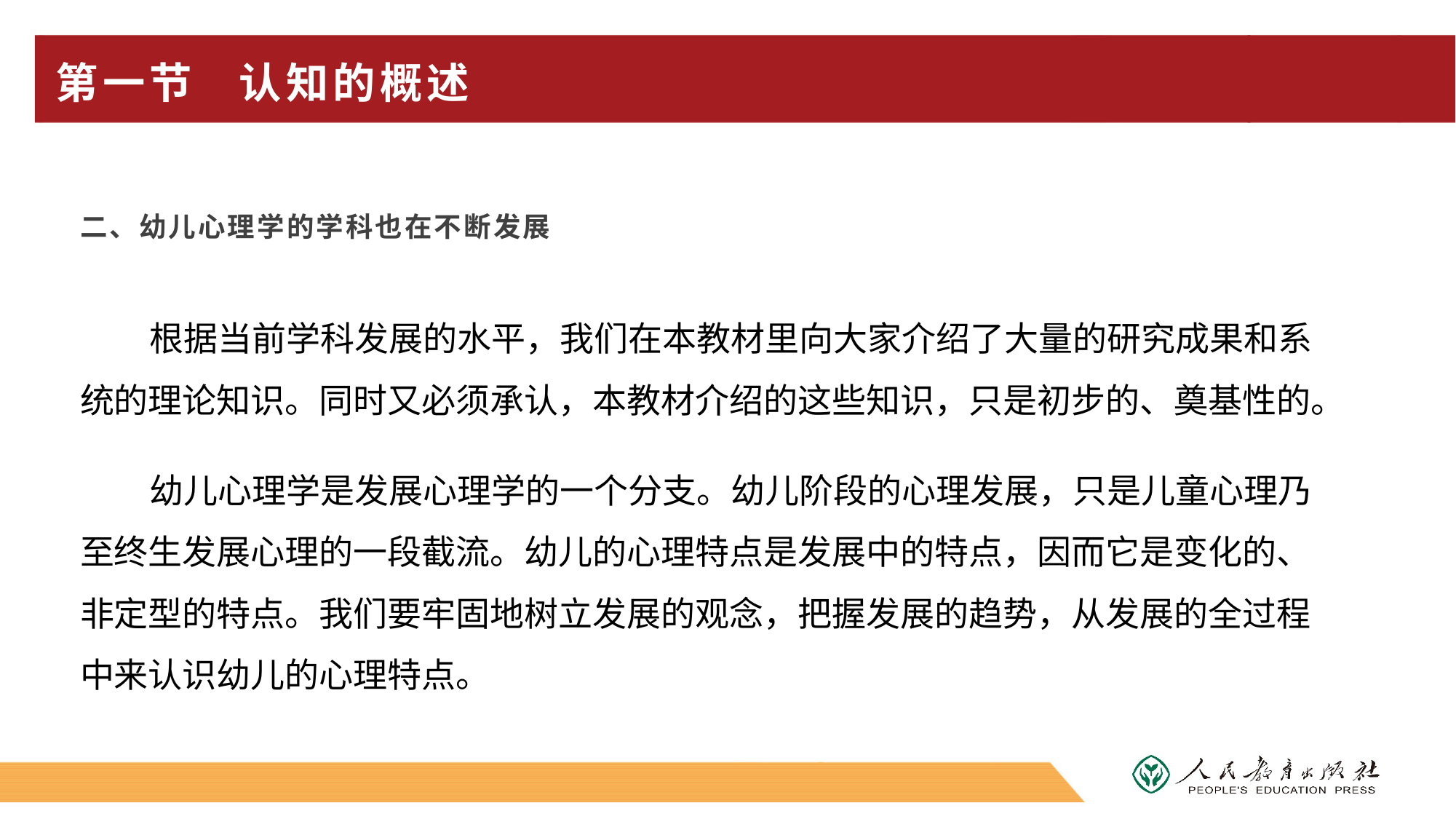

# 第一节   认知的概述
二、幼儿心理学的学科也在不断发展
根据当前学科发展的水平，我们在本教材里向大家介绍了大量的研究成果和系统的理论知识。同时又必须承认，本教材介绍的这些知识，只是初步的、奠基性的。
幼儿心理学是发展心理学的一个分支。幼儿阶段的心理发展，只是儿童心理乃至终生发展心理的一段截流。幼儿的心理特点是发展中的特点，因而它是变化的、非定型的特点。我们要牢固地树立发展的观念，把握发展的趋势，从发展的全过程中来认识幼儿的心理特点。